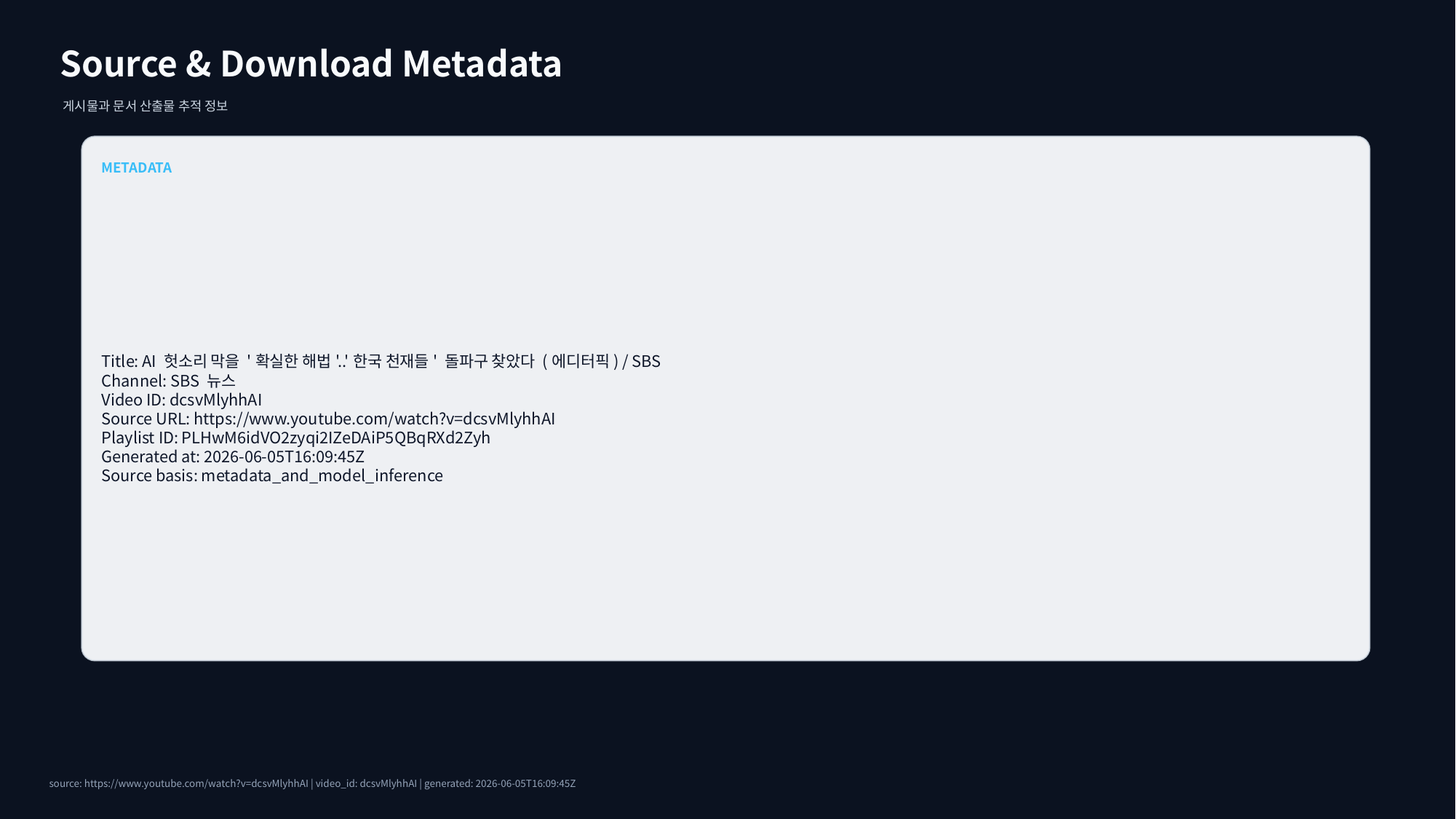

Source & Download Metadata
게시물과 문서 산출물 추적 정보

METADATA
Title: AI 헛소리 막을 '확실한 해법'..'한국 천재들' 돌파구 찾았다 (에디터픽) / SBS
Channel: SBS 뉴스
Video ID: dcsvMlyhhAI
Source URL: https://www.youtube.com/watch?v=dcsvMlyhhAI
Playlist ID: PLHwM6idVO2zyqi2IZeDAiP5QBqRXd2Zyh
Generated at: 2026-06-05T16:09:45Z
Source basis: metadata_and_model_inference
source: https://www.youtube.com/watch?v=dcsvMlyhhAI | video_id: dcsvMlyhhAI | generated: 2026-06-05T16:09:45Z